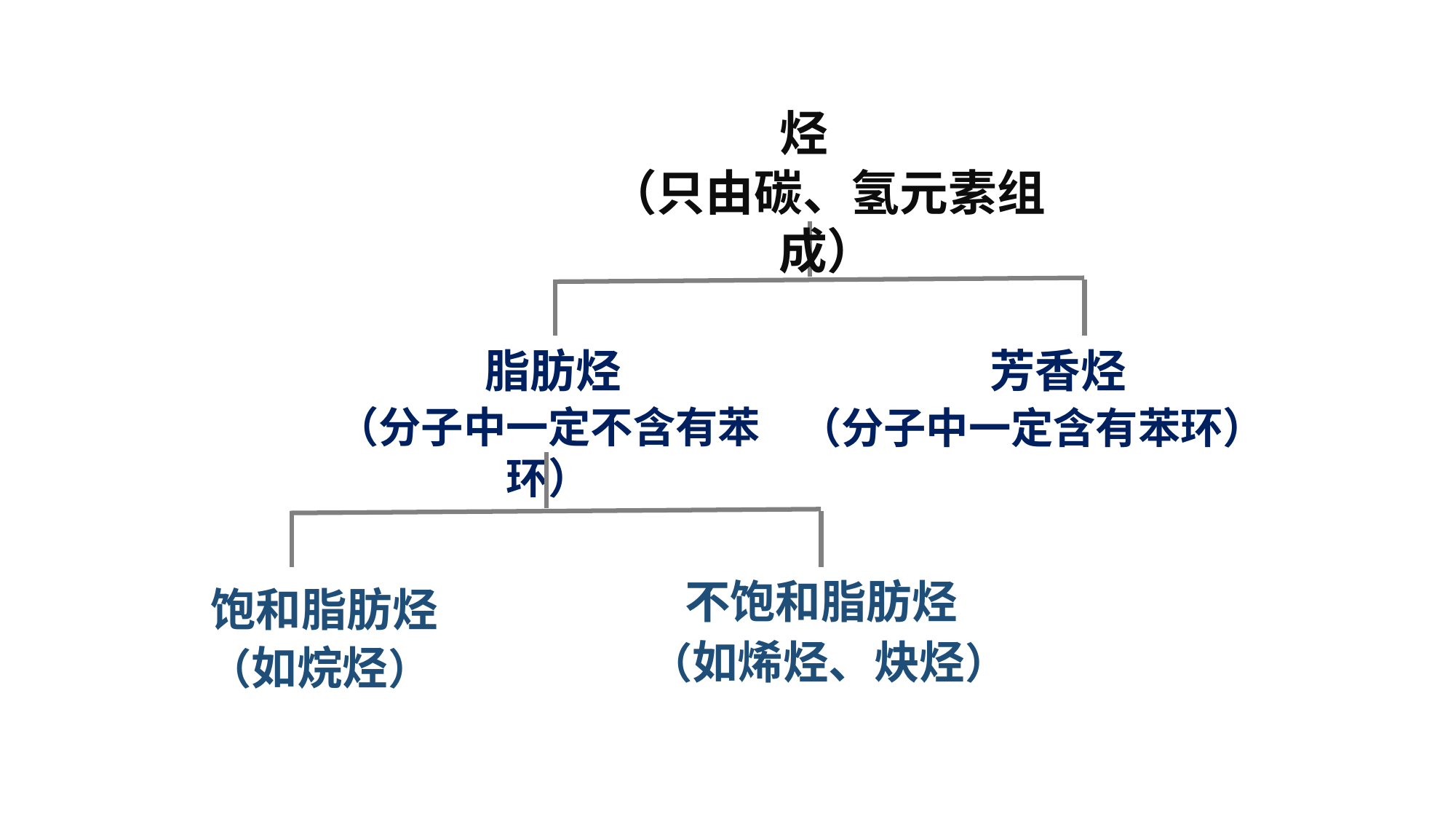

烃
（只由碳、氢元素组成）
脂肪烃
芳香烃
（分子中一定不含有苯环）
（分子中一定含有苯环）
不饱和脂肪烃
饱和脂肪烃
（如烯烃、炔烃）
（如烷烃）